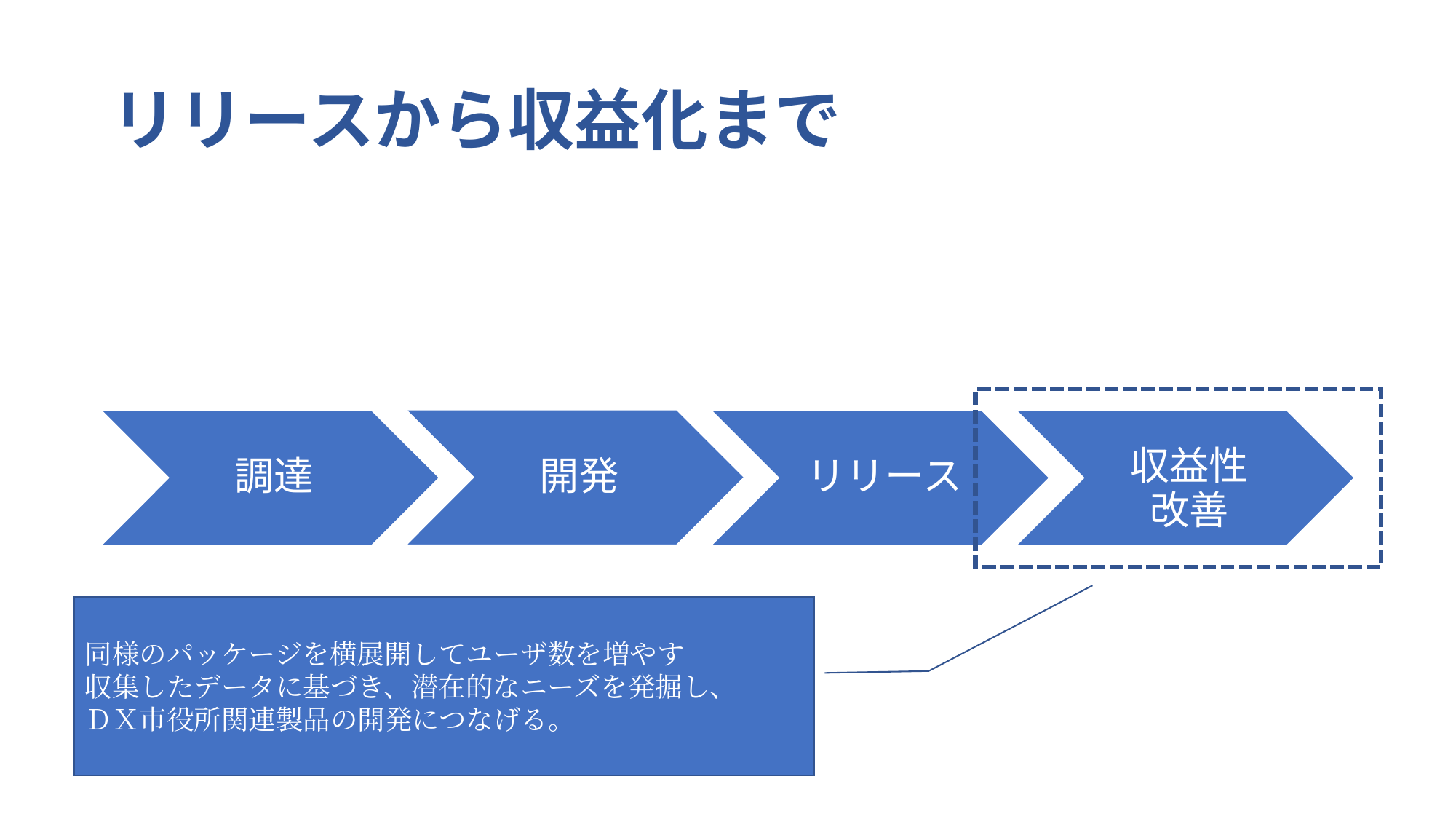

# リリースから収益化まで
調達
開発
リリース
収益性
改善

同様のパッケージを横展開してユーザ数を増やす
収集したデータに基づき、潜在的なニーズを発掘し、
ＤＸ市役所関連製品の開発につなげる。